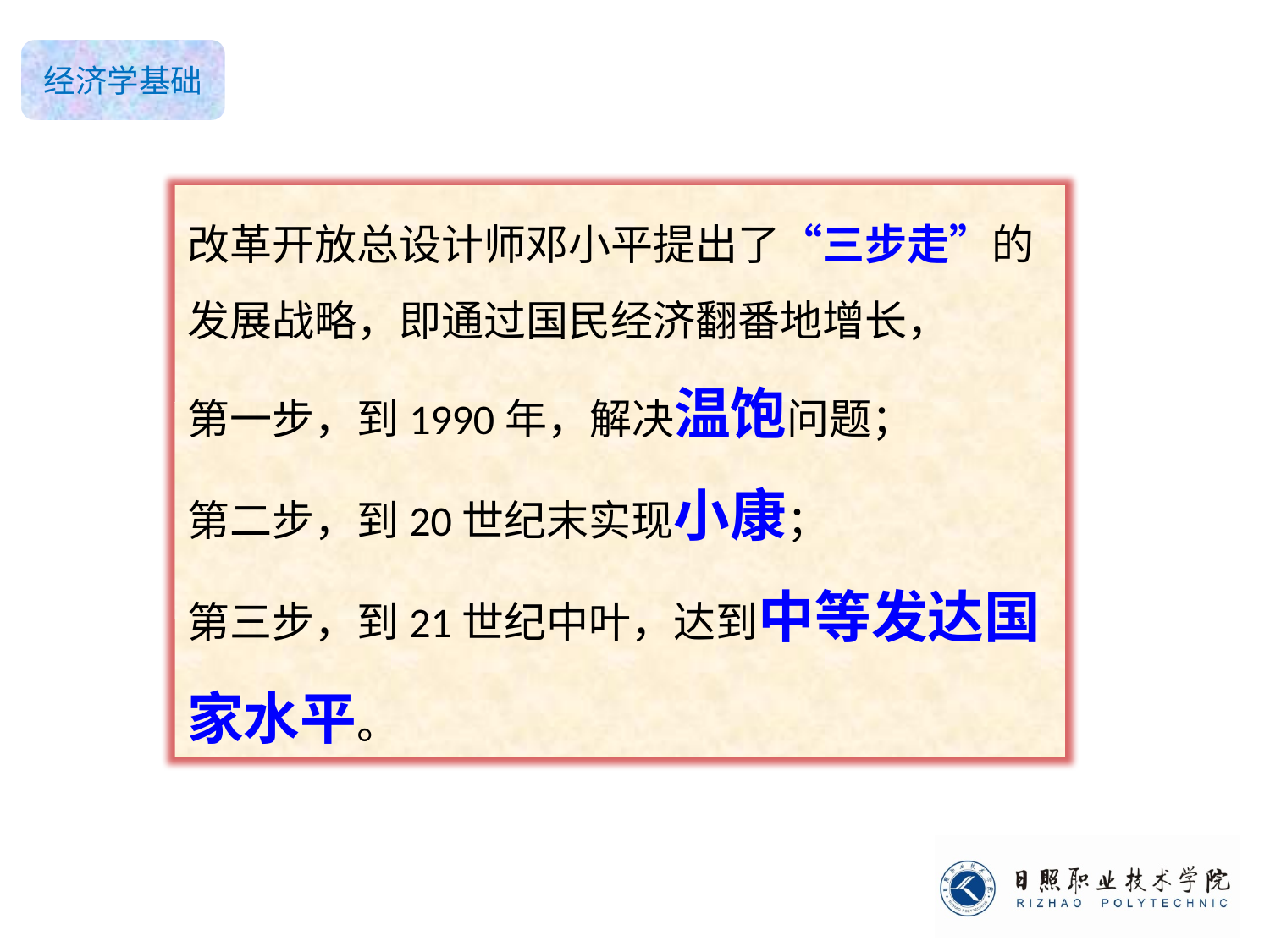

改革开放总设计师邓小平提出了“三步走”的发展战略，即通过国民经济翻番地增长，
第一步，到1990年，解决温饱问题；
第二步，到20世纪末实现小康；
第三步，到21世纪中叶，达到中等发达国家水平。